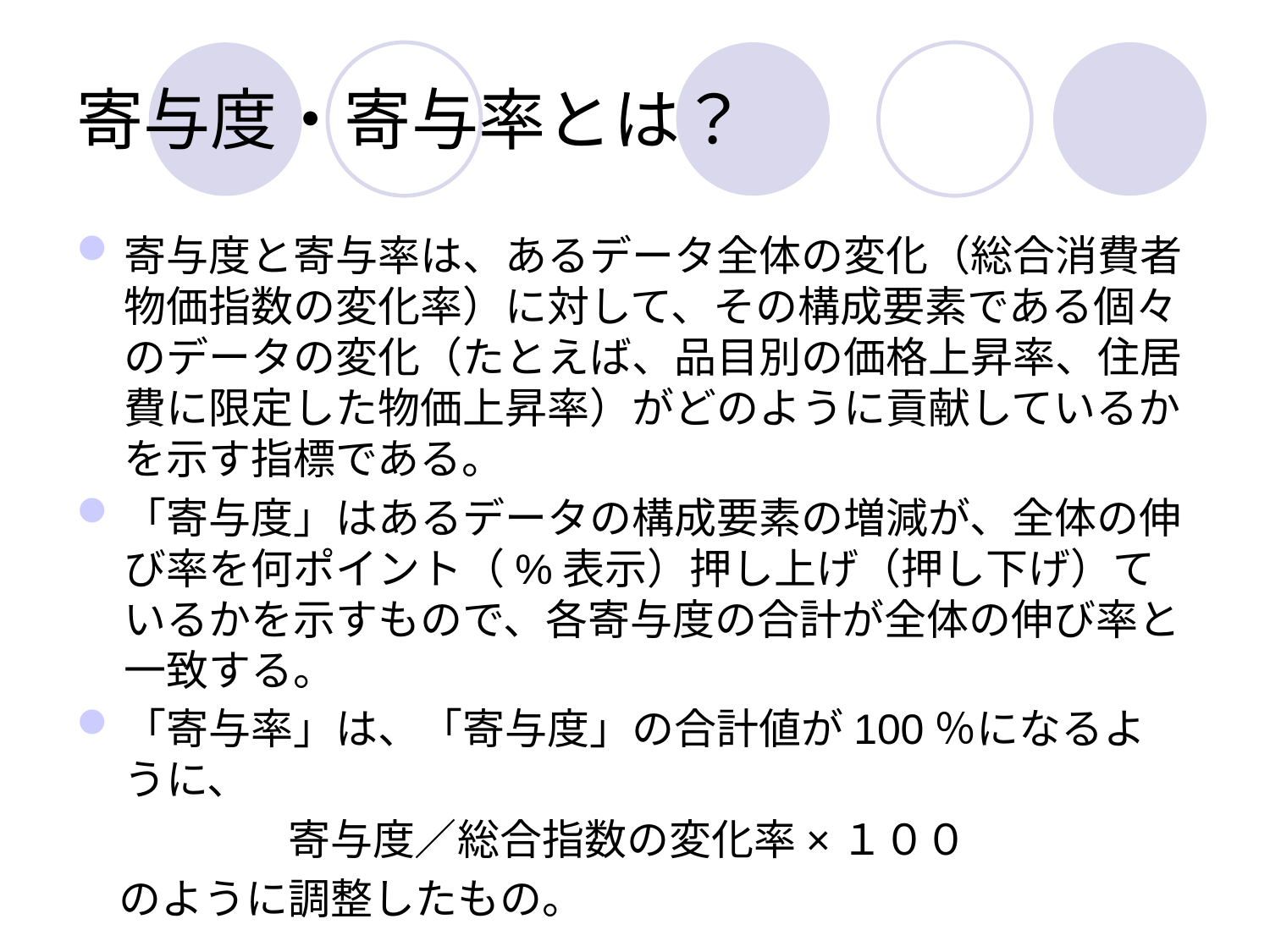

# 寄与度・寄与率とは？
寄与度と寄与率は、あるデータ全体の変化（総合消費者物価指数の変化率）に対して、その構成要素である個々のデータの変化（たとえば、品目別の価格上昇率、住居費に限定した物価上昇率）がどのように貢献しているかを示す指標である。
「寄与度」はあるデータの構成要素の増減が、全体の伸び率を何ポイント（%表示）押し上げ（押し下げ）ているかを示すもので、各寄与度の合計が全体の伸び率と一致する。
「寄与率」は、「寄与度」の合計値が100％になるように、
　　　　　寄与度／総合指数の変化率×１００
　のように調整したもの。